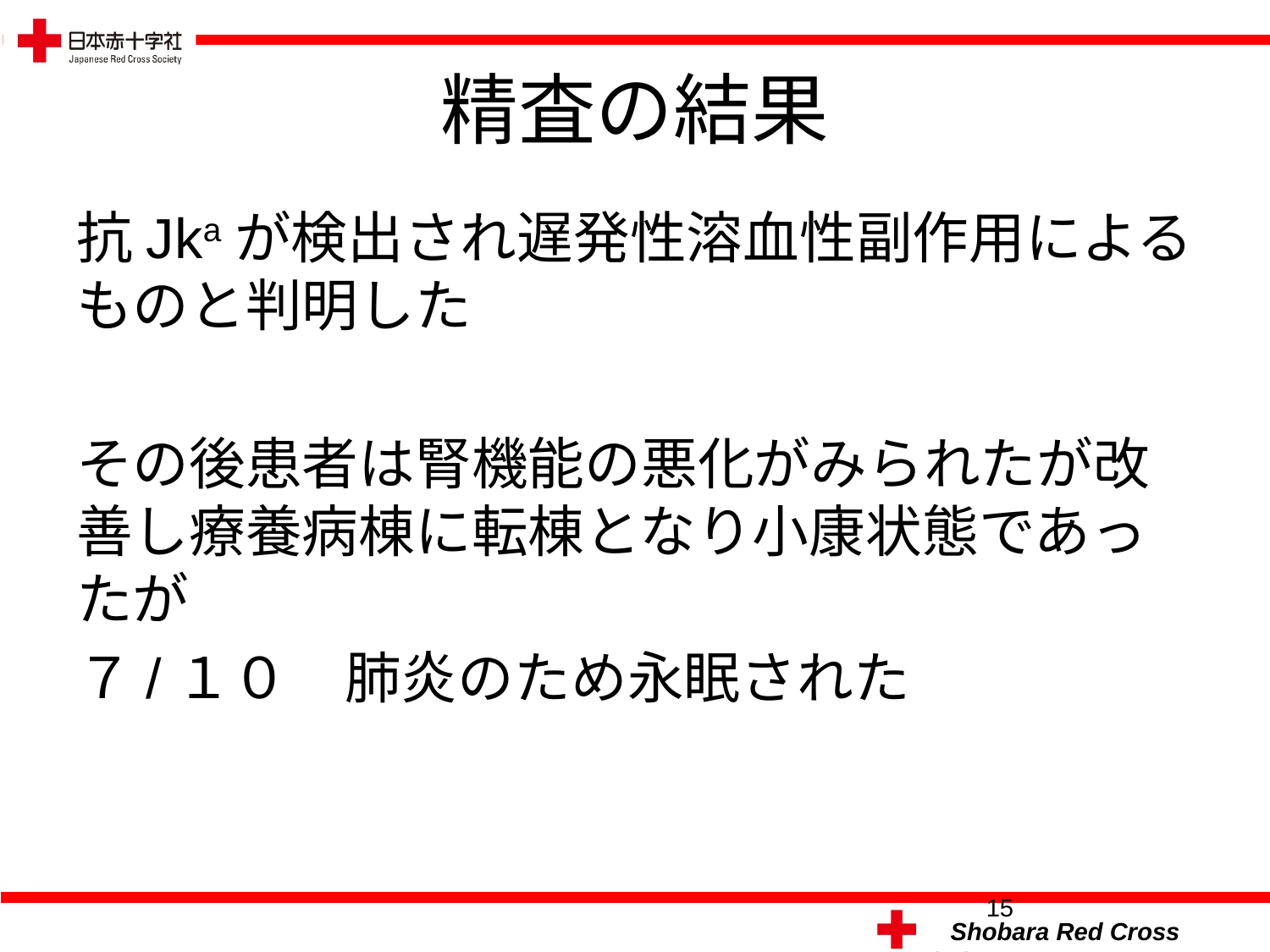

# 精査の結果
抗Jkaが検出され遅発性溶血性副作用によるものと判明した

その後患者は腎機能の悪化がみられたが改善し療養病棟に転棟となり小康状態であったが
７/１０　肺炎のため永眠された

15